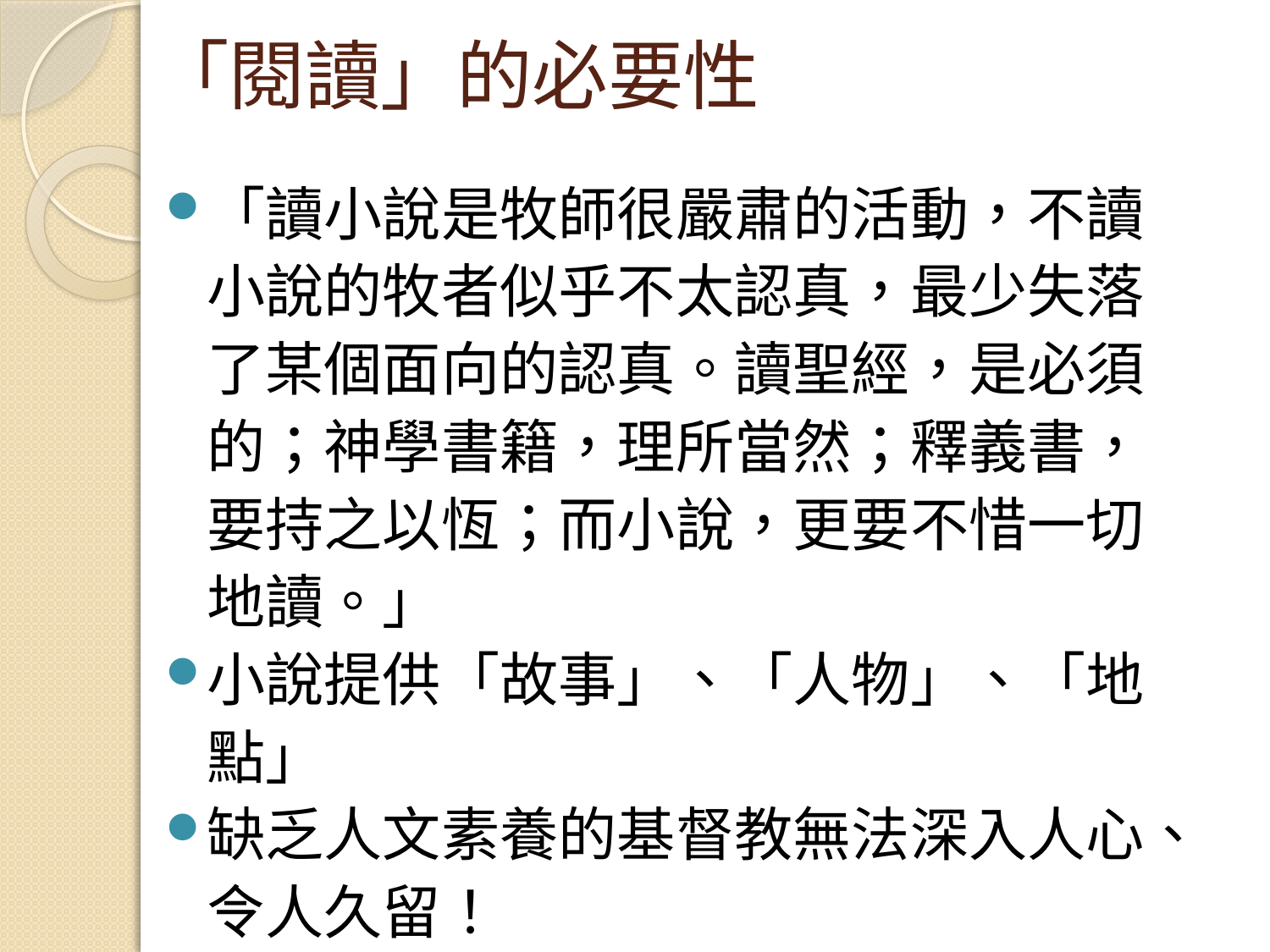

# 「閱讀」的必要性
「讀小說是牧師很嚴肅的活動，不讀小說的牧者似乎不太認真，最少失落了某個面向的認真。讀聖經，是必須的；神學書籍，理所當然；釋義書，要持之以恆；而小說，更要不惜一切地讀。」
小說提供「故事」、「人物」、「地點」
缺乏人文素養的基督教無法深入人心、令人久留！